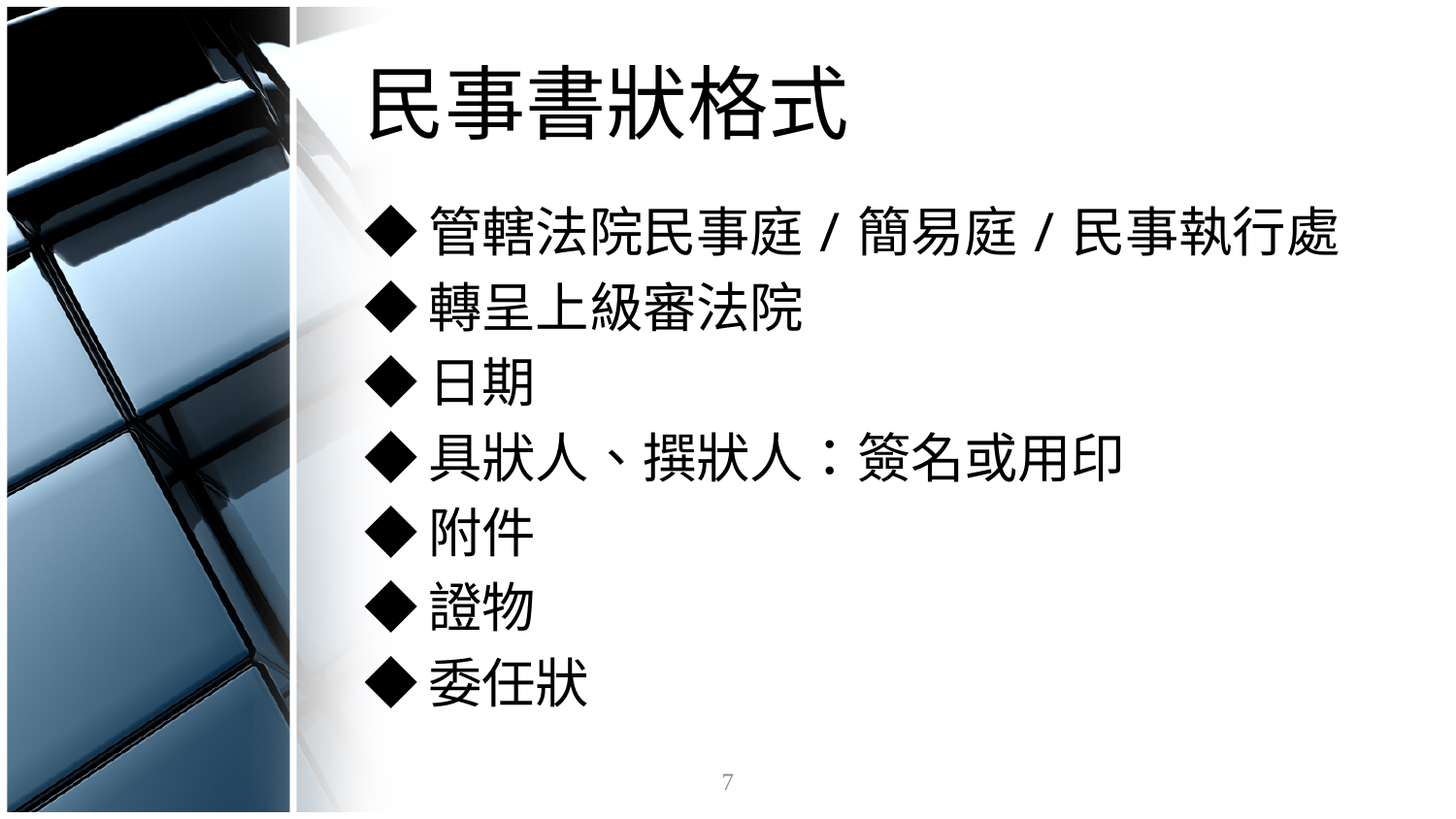

# 民事書狀格式
◆管轄法院民事庭/簡易庭/民事執行處
◆轉呈上級審法院
◆日期
◆具狀人、撰狀人：簽名或用印
◆附件
◆證物
◆委任狀
7